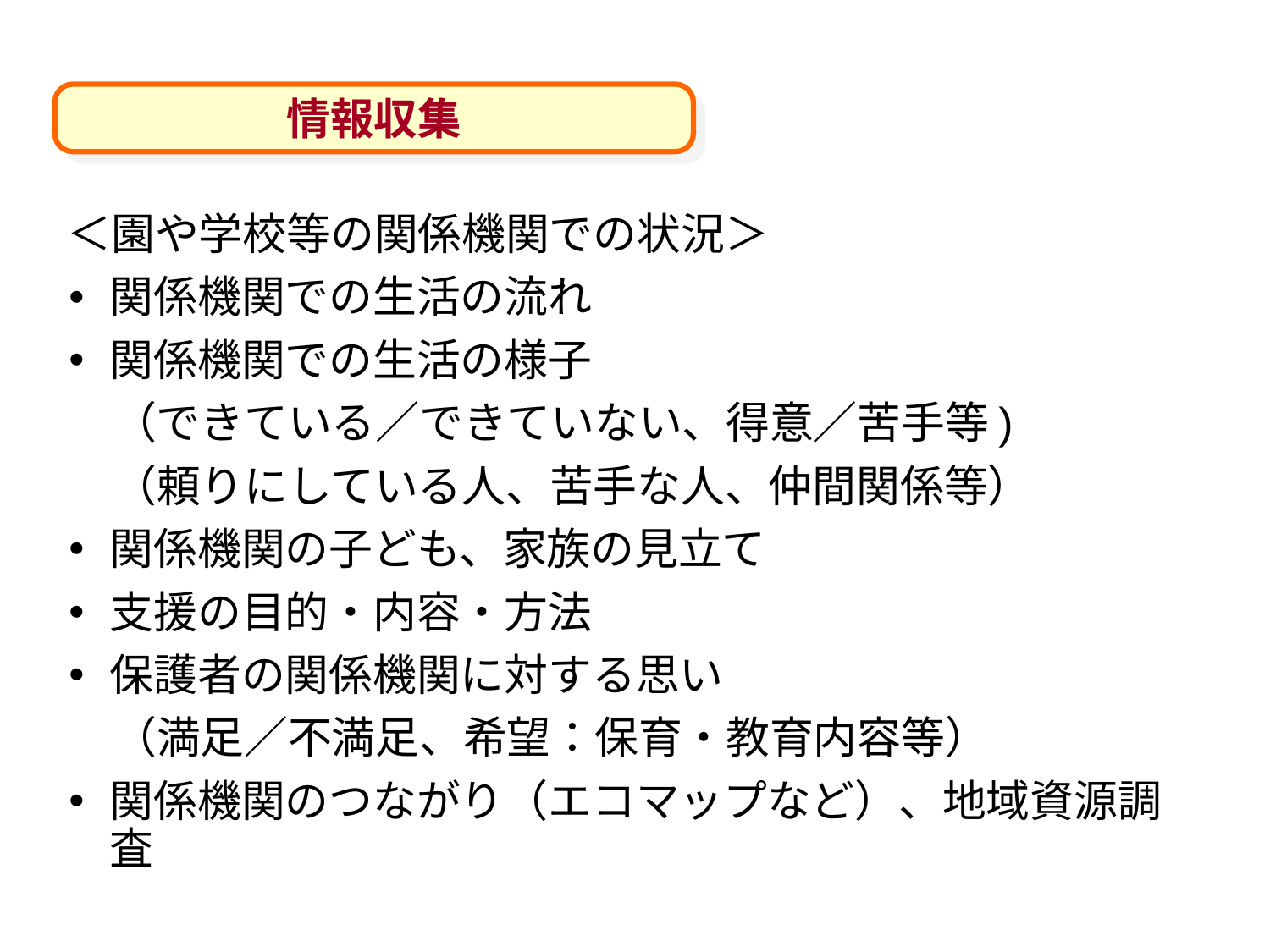

情報収集
＜園や学校等の関係機関での状況＞
関係機関での生活の流れ
関係機関での生活の様子
　（できている／できていない、得意／苦手等)
　（頼りにしている人、苦手な人、仲間関係等）
関係機関の子ども、家族の見立て
支援の目的・内容・方法
保護者の関係機関に対する思い
　（満足／不満足、希望：保育・教育内容等）
関係機関のつながり（エコマップなど）、地域資源調査